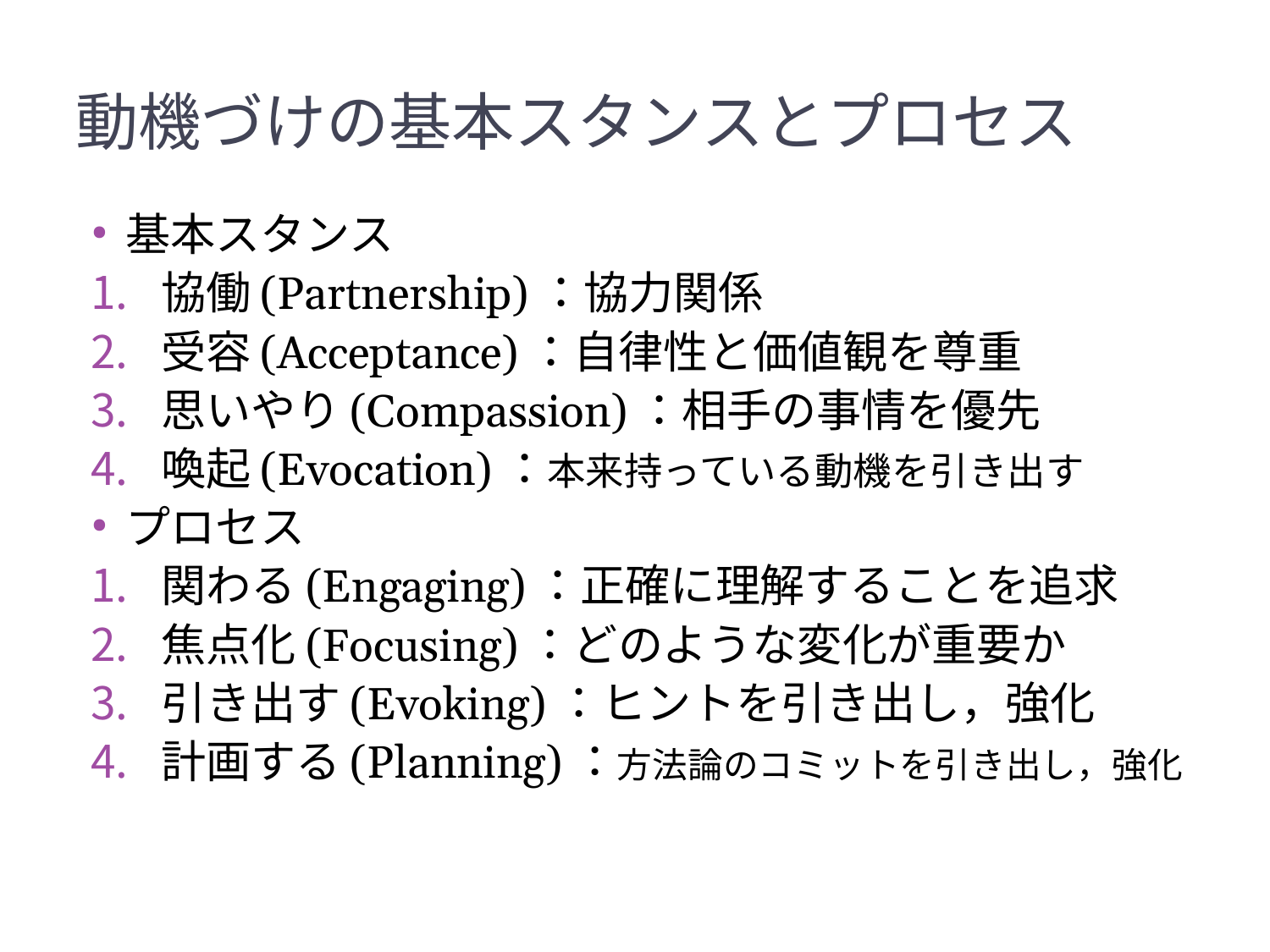

# 動機づけの基本スタンスとプロセス
基本スタンス
協働(Partnership)：協力関係
受容(Acceptance)：自律性と価値観を尊重
思いやり(Compassion)：相手の事情を優先
喚起(Evocation)：本来持っている動機を引き出す
プロセス
関わる(Engaging)：正確に理解することを追求
焦点化(Focusing)：どのような変化が重要か
引き出す(Evoking)：ヒントを引き出し，強化
計画する(Planning)：方法論のコミットを引き出し，強化